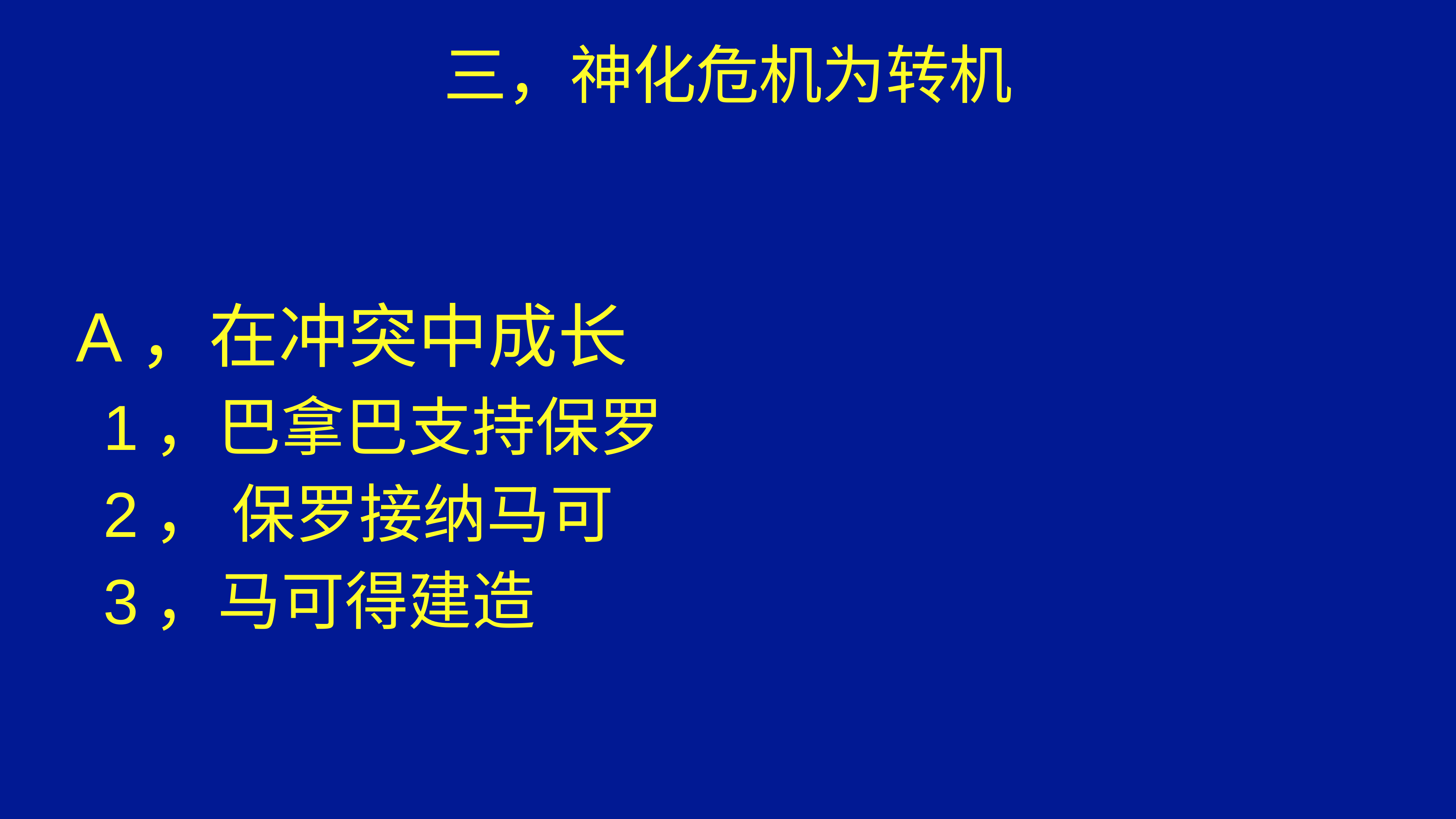

# 三，神化危机为转机
A，在冲突中成长
1，巴拿巴支持保罗
2， 保罗接纳马可
3，马可得建造